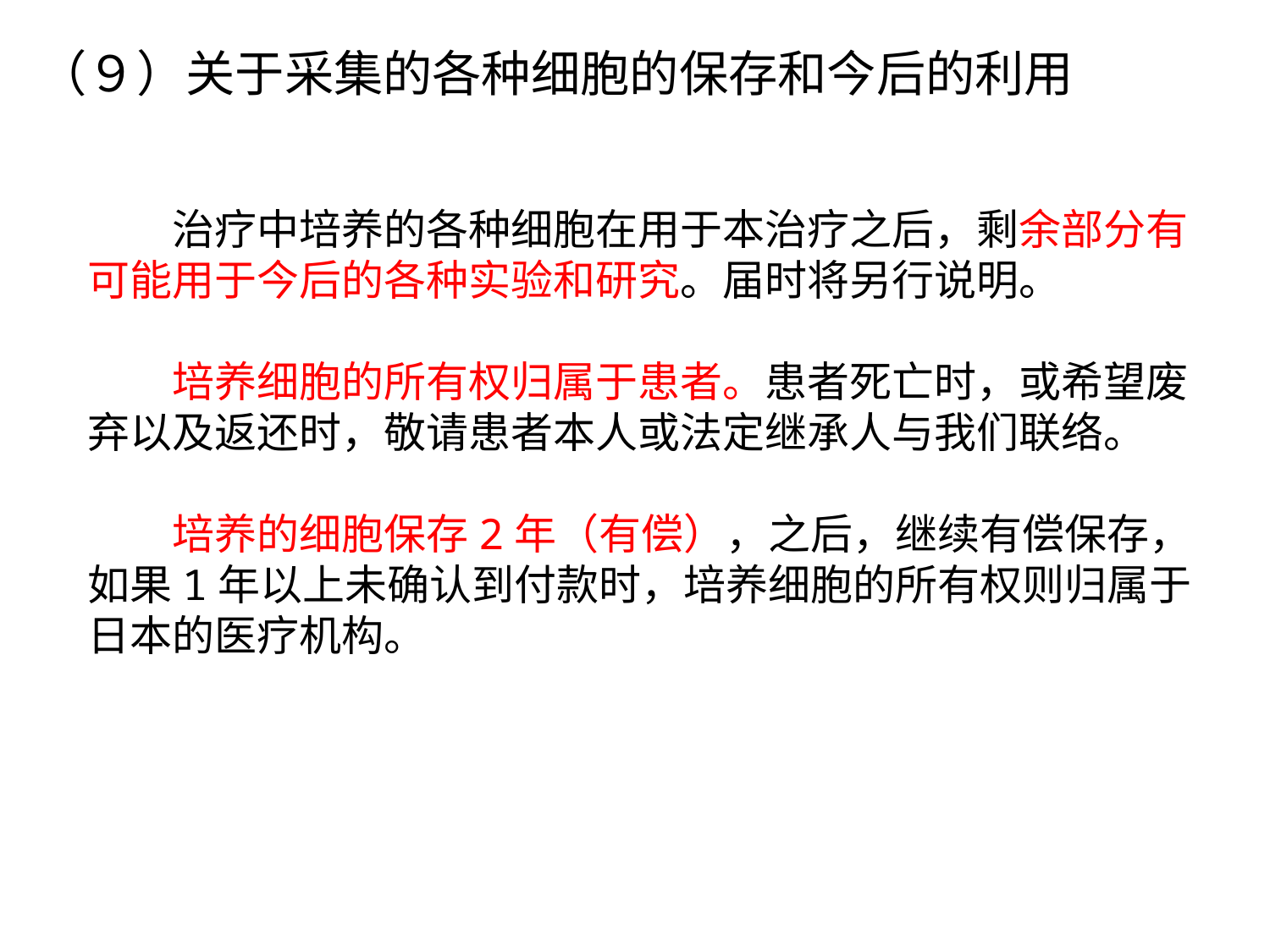

（９）关于采集的各种细胞的保存和今后的利用
　　治疗中培养的各种细胞在用于本治疗之后，剩余部分有可能用于今后的各种实验和研究。届时将另行说明。

　　培养细胞的所有权归属于患者。患者死亡时，或希望废弃以及返还时，敬请患者本人或法定继承人与我们联络。

　　培养的细胞保存2年（有偿），之后，继续有偿保存，如果1年以上未确认到付款时，培养细胞的所有权则归属于日本的医疗机构。